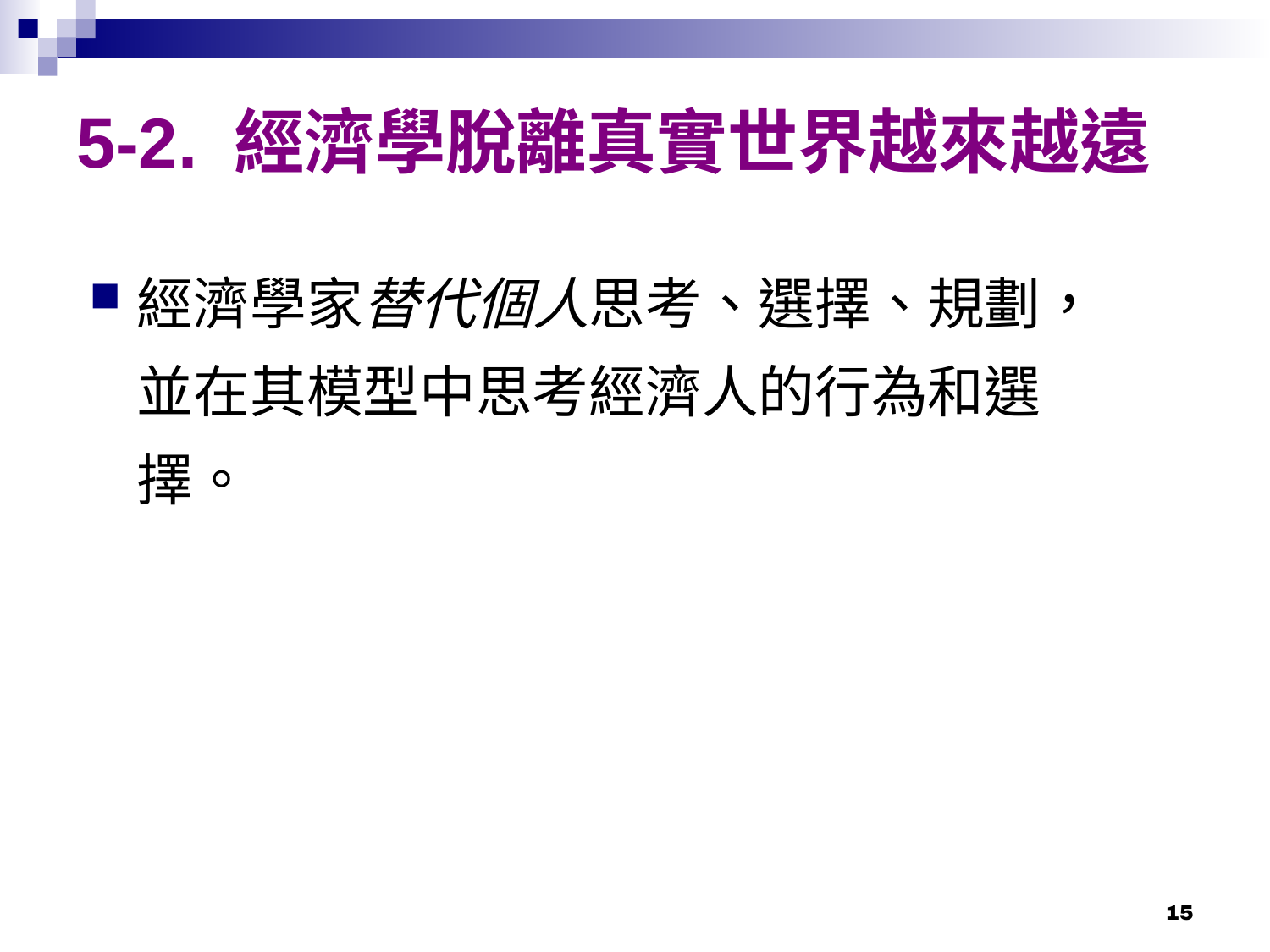

# 5-2. 經濟學脫離真實世界越來越遠
經濟學家替代個人思考、選擇、規劃，並在其模型中思考經濟人的行為和選擇。
15